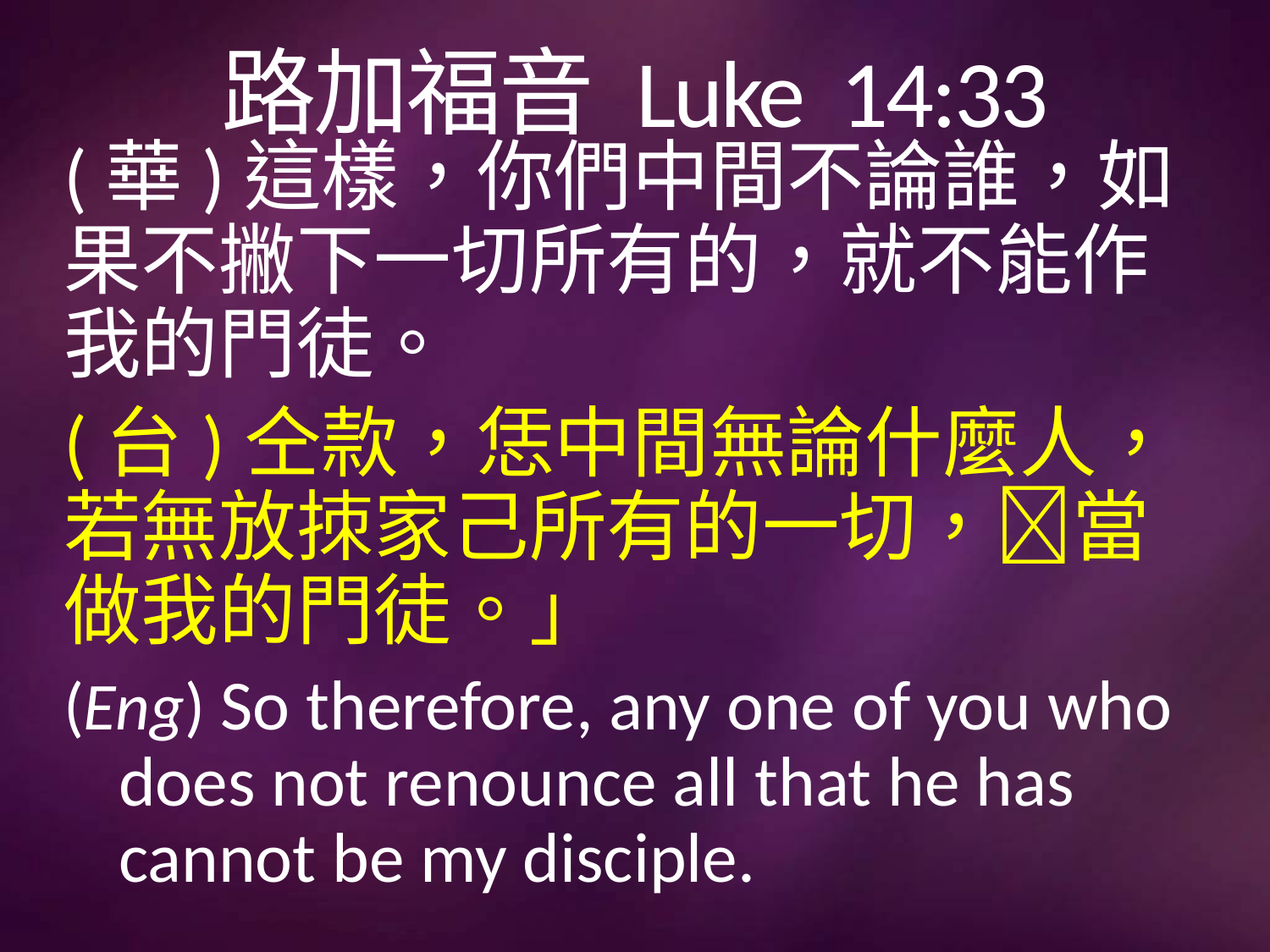

# 路加福音 Luke  14:33
(華)這樣，你們中間不論誰，如果不撇下一切所有的，就不能作我的門徒。
(台)仝款，恁中間無論什麼人，若無放拺家己所有的一切，𣍐當做我的門徒。」
(Eng) So therefore, any one of you who does not renounce all that he has cannot be my disciple.